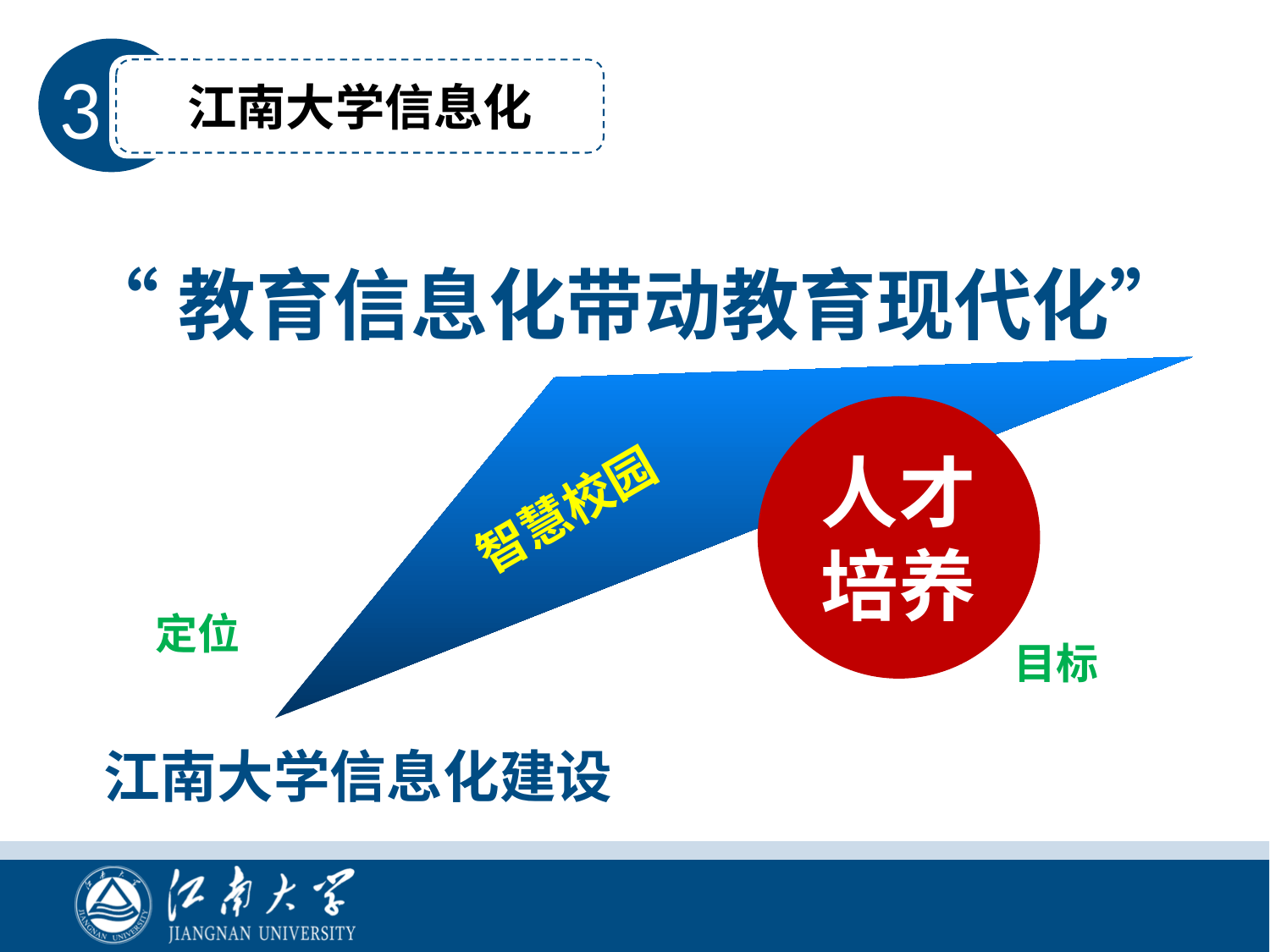

江南大学信息化
3
“教育信息化带动教育现代化”

人才培养
智慧校园
定位
目标
江南大学信息化建设